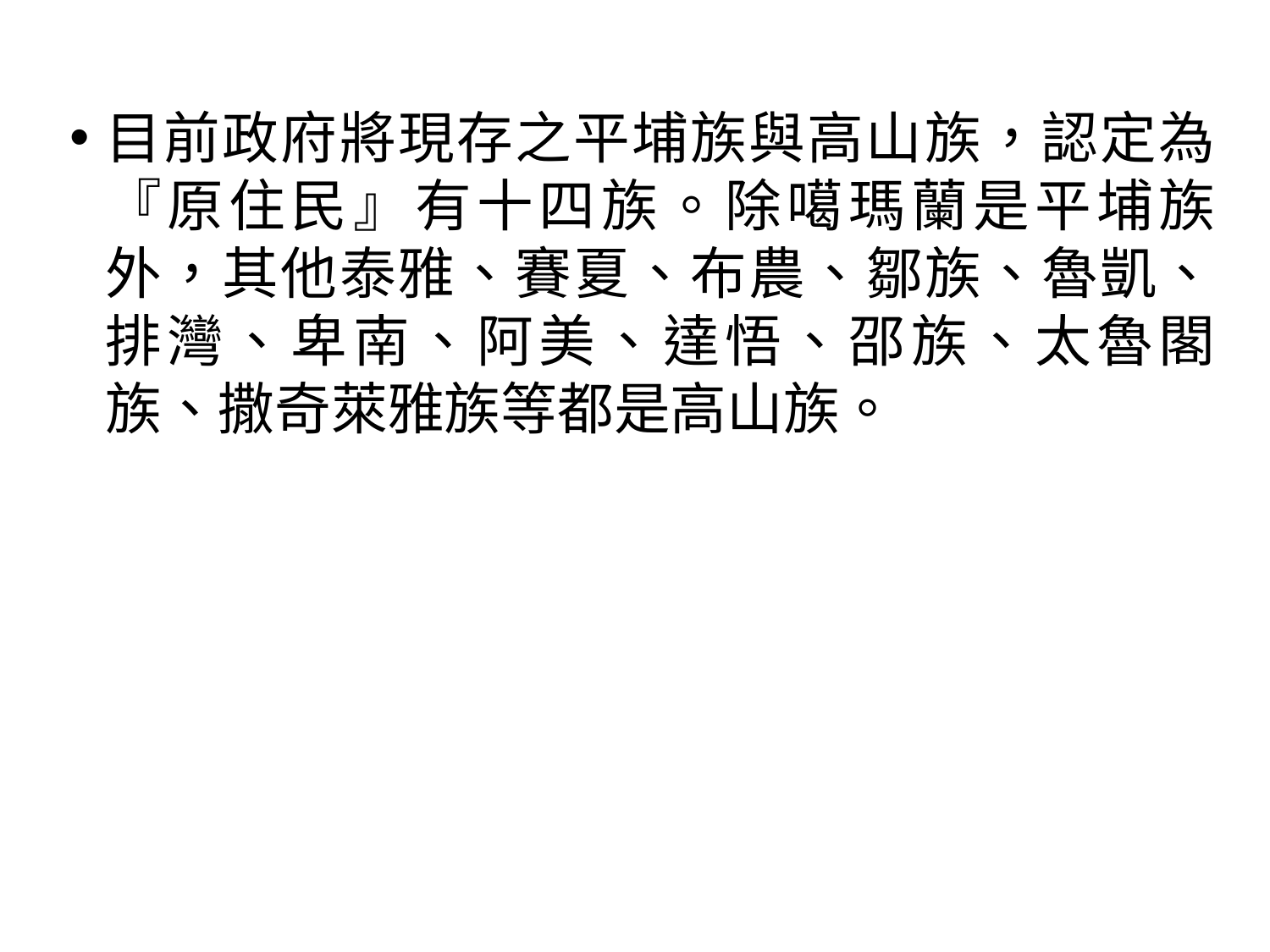

目前政府將現存之平埔族與高山族，認定為『原住民』有十四族。除噶瑪蘭是平埔族外，其他泰雅、賽夏、布農、鄒族、魯凱、排灣、卑南、阿美、達悟、邵族、太魯閣族、撒奇萊雅族等都是高山族。